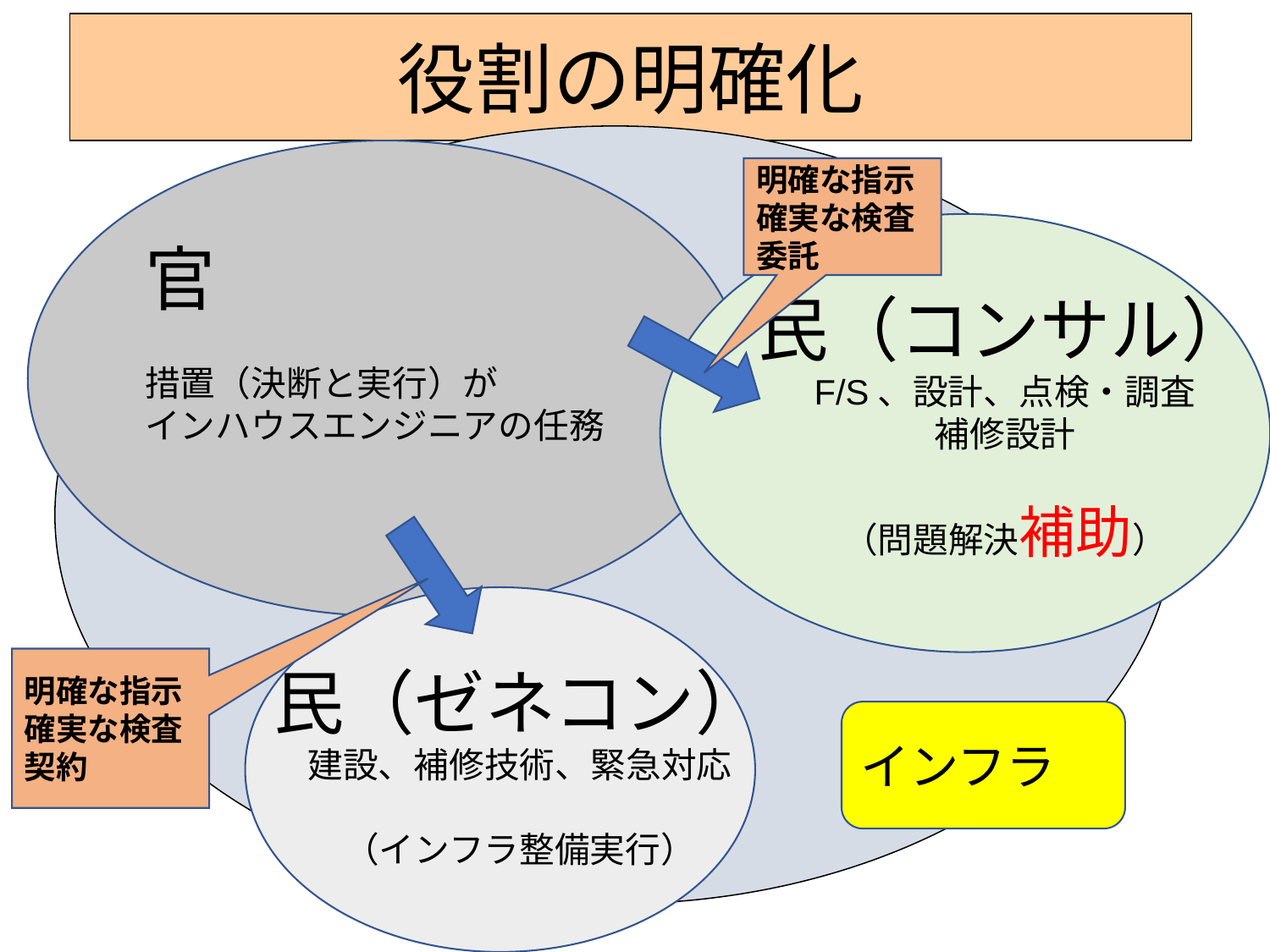

役割の明確化

官

措置（決断と実行）が
インハウスエンジニアの任務

明確な指示
確実な検査
委託

民（コンサル）
F/S、設計、点検・調査
補修設計

（問題解決補助）

明確な指示
確実な検査
契約
民（ゼネコン）
建設、補修技術、緊急対応

（インフラ整備実行）
インフラ